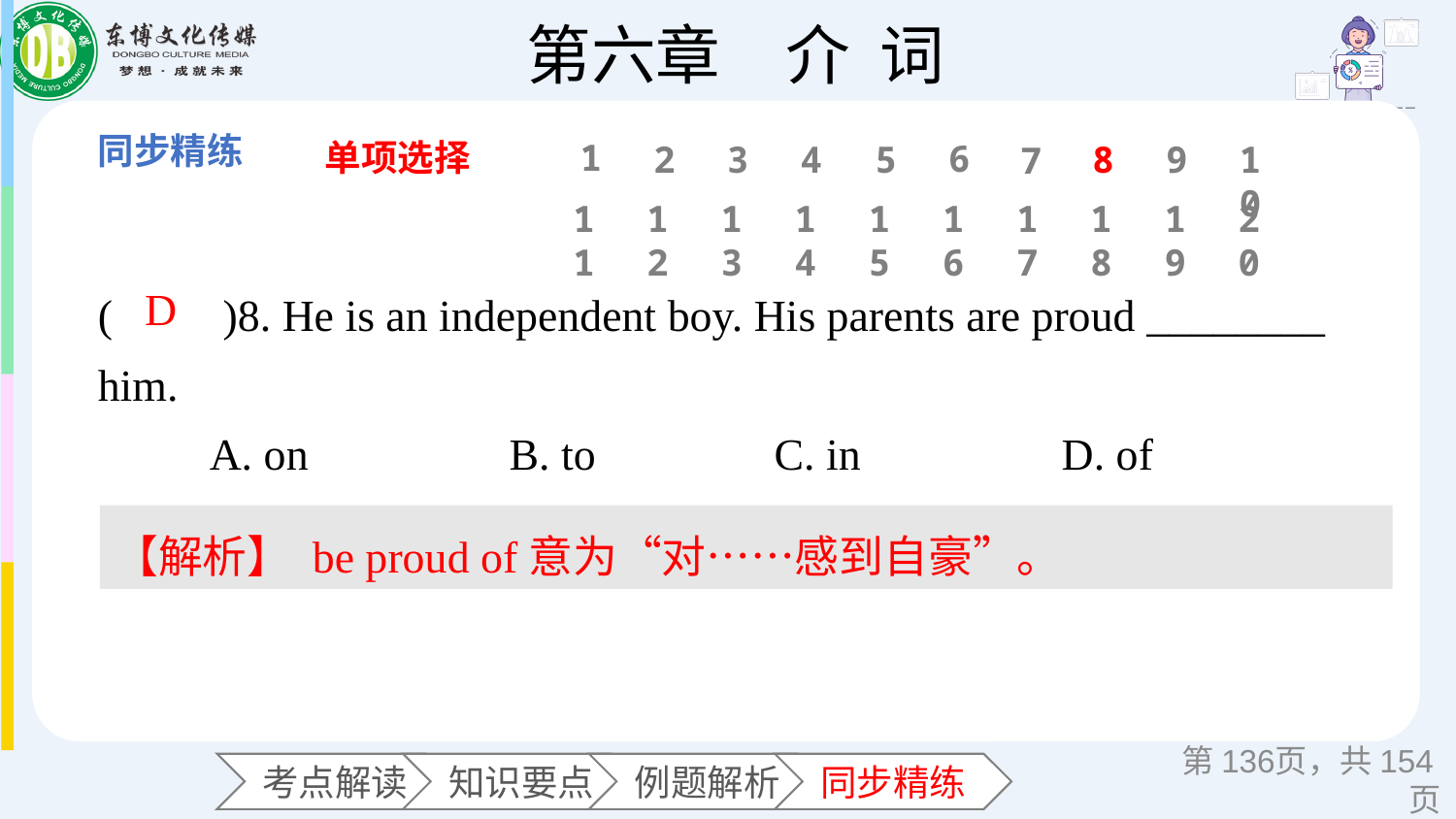

单项选择
1
6
2
3
4
5
8
9
10
7
11
12
13
14
15
16
17
18
19
20
(　　)8. He is an independent boy. His parents are proud ________ him.
          A. on                  B. to                C. in                  D. of
D
【解析】 be proud of意为“对……感到自豪”。
第136页，共154页